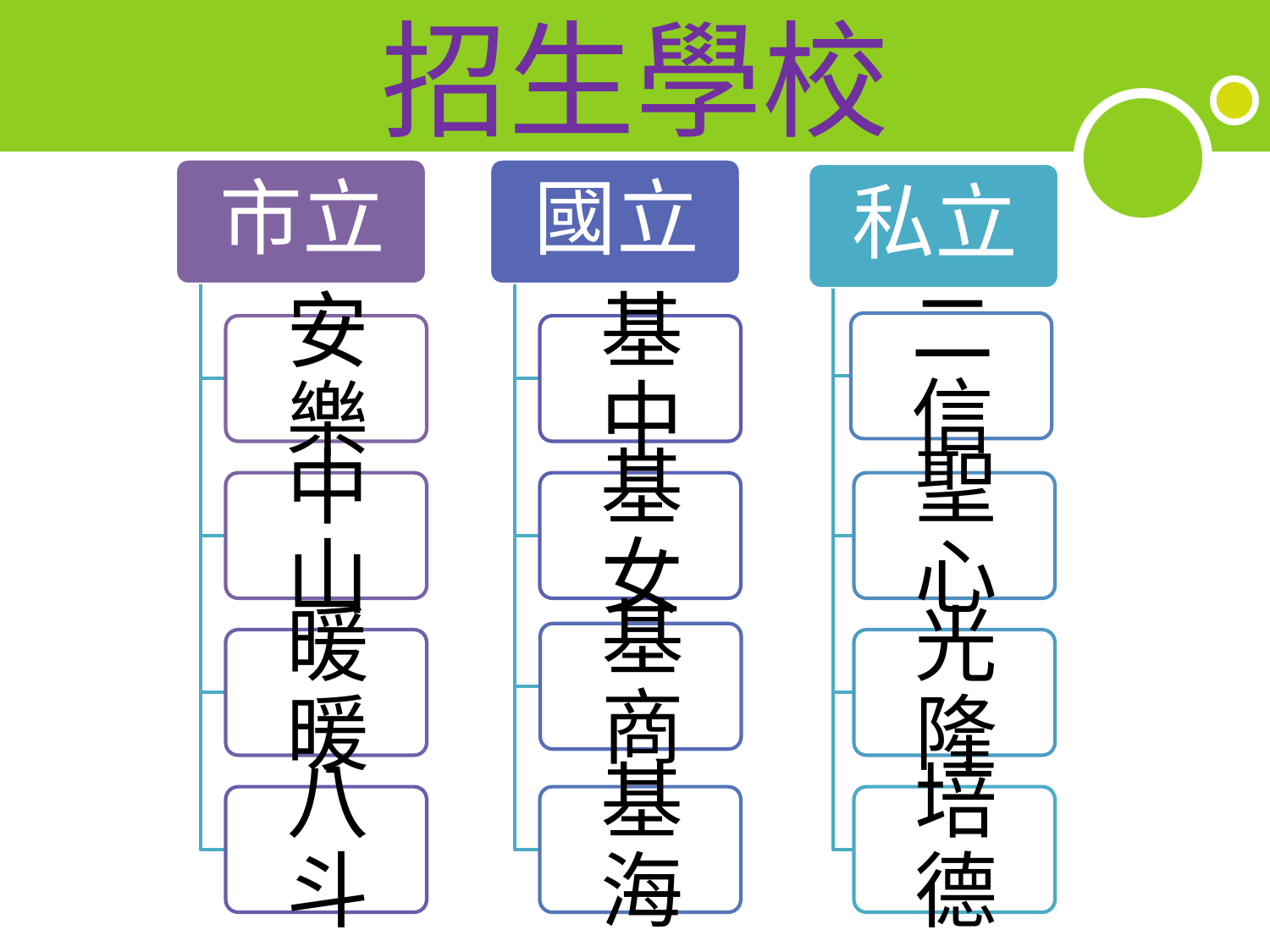

# 招生學校
市立
安樂
中山
暖暖
八斗
國立
基中
基女
基商
基海
私立
二信
聖心
光隆
培德